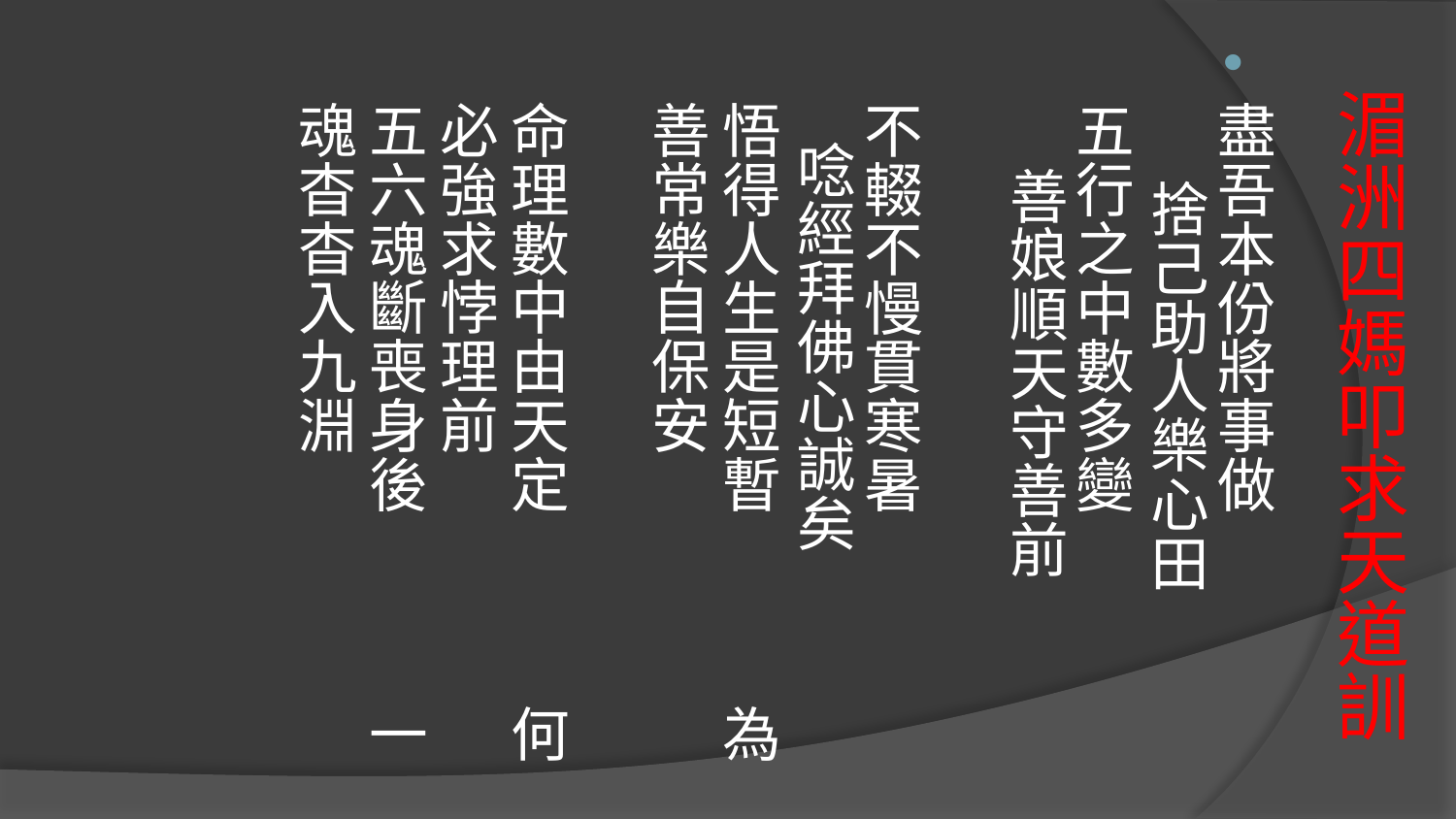

盡吾本份將事做　　　             捨己助人樂心田
五行之中數多變　　　            善娘順天守善前
不輟不慢貫寒暑　　　          唸經拜佛心誠矣
悟得人生是短暫　　　 為善常樂自保安
命理數中由天定　　　 何必強求悖理前
五六魂斷喪身後　　　 一魂杳杳入九淵

# 湄洲四媽叩求天道訓